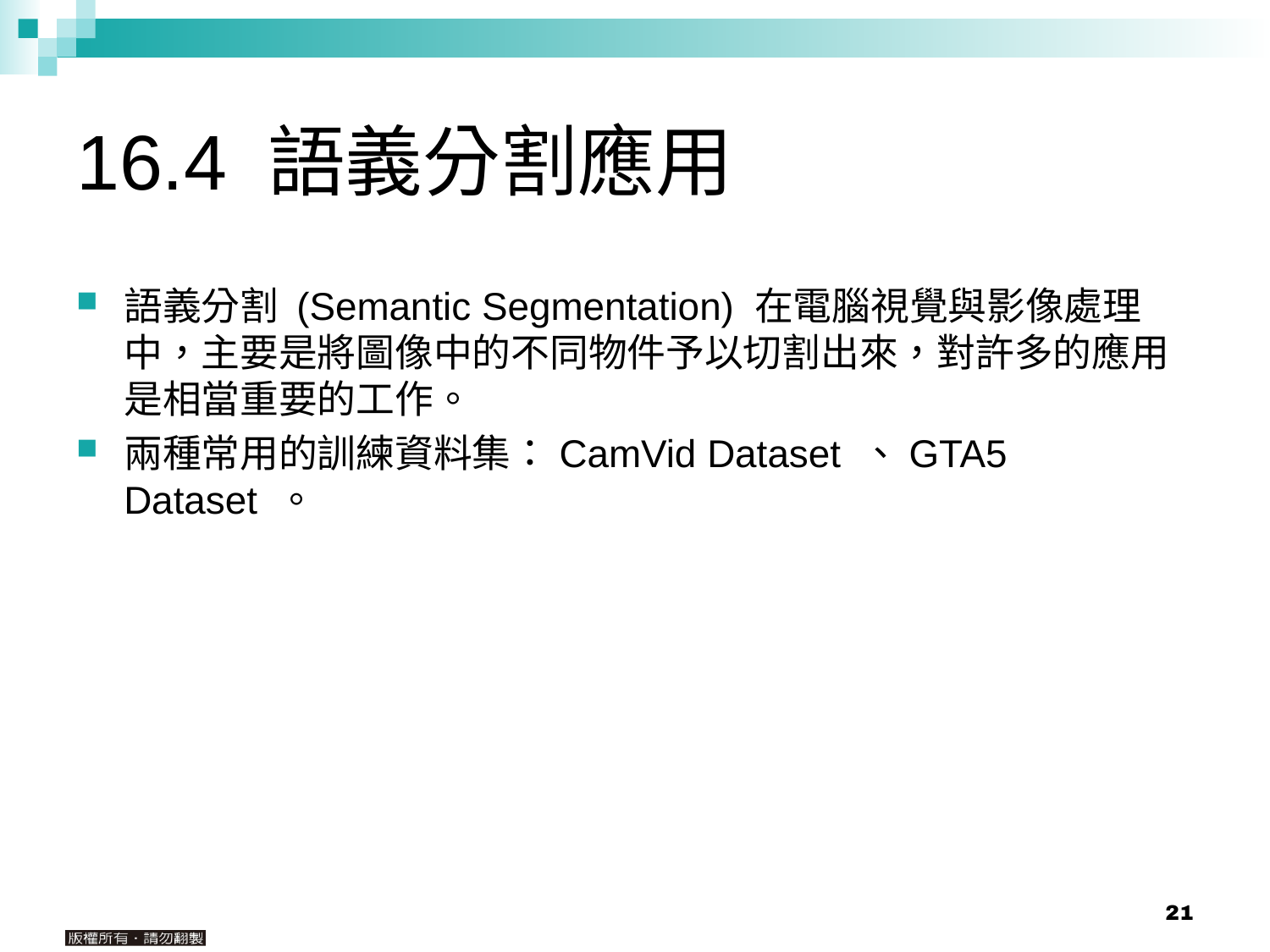

# 16.4 語義分割應用
語義分割 (Semantic Segmentation) 在電腦視覺與影像處理中，主要是將圖像中的不同物件予以切割出來，對許多的應用是相當重要的工作。
兩種常用的訓練資料集：CamVid Dataset 、GTA5 Dataset 。

21